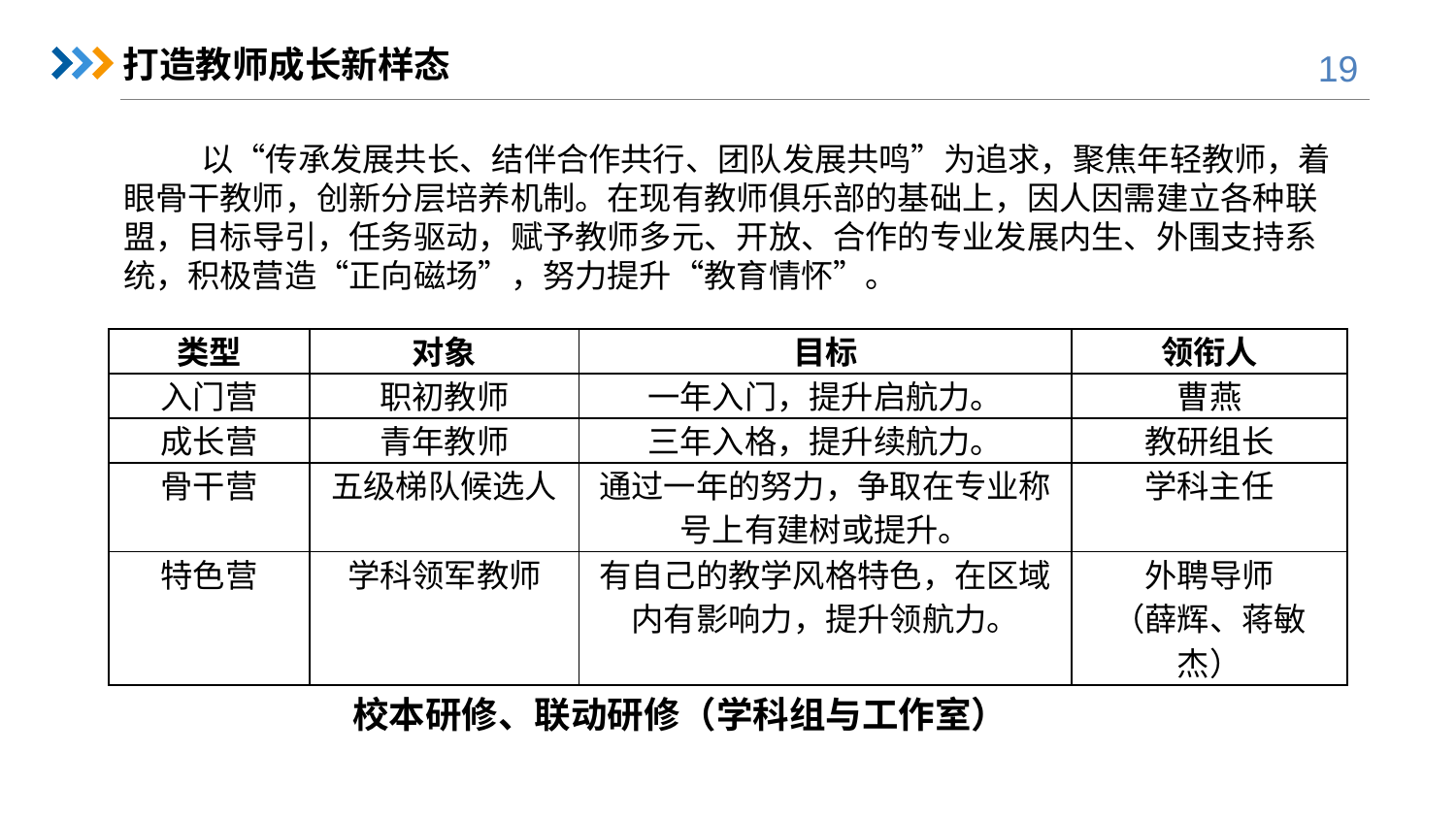

打造教师成长新样态
   以“传承发展共长、结伴合作共行、团队发展共鸣”为追求，聚焦年轻教师，着眼骨干教师，创新分层培养机制。在现有教师俱乐部的基础上，因人因需建立各种联盟，目标导引，任务驱动，赋予教师多元、开放、合作的专业发展内生、外围支持系统，积极营造“正向磁场”，努力提升“教育情怀”。
| 类型 | 对象 | 目标 | 领衔人 |
| --- | --- | --- | --- |
| 入门营 | 职初教师 | 一年入门，提升启航力。 | 曹燕 |
| 成长营 | 青年教师 | 三年入格，提升续航力。 | 教研组长 |
| 骨干营 | 五级梯队候选人 | 通过一年的努力，争取在专业称号上有建树或提升。 | 学科主任 |
| 特色营 | 学科领军教师 | 有自己的教学风格特色，在区域内有影响力，提升领航力。 | 外聘导师 （薛辉、蒋敏杰） |
校本研修、联动研修（学科组与工作室）